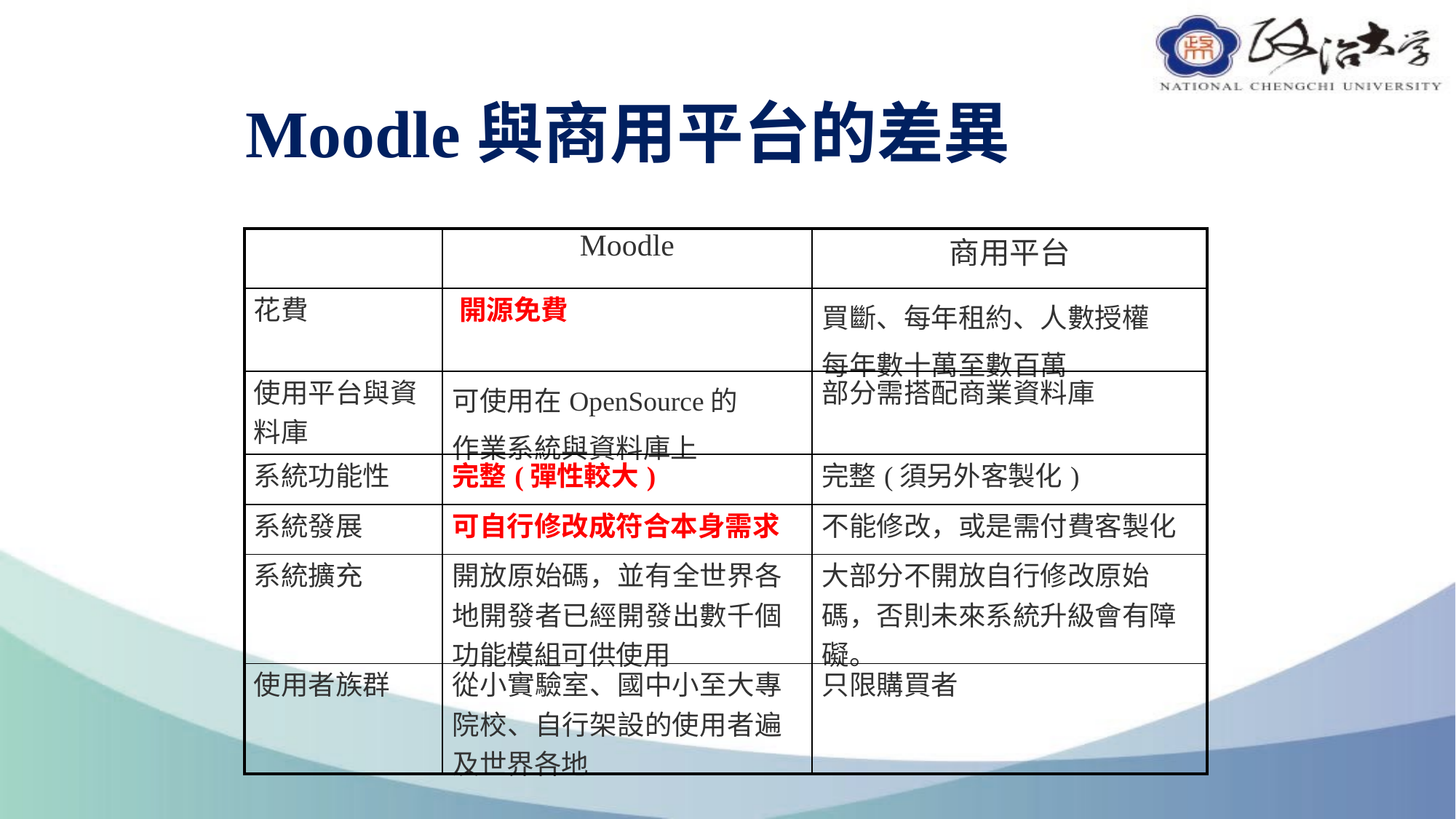

# Moodle與商用平台的差異
|  | Moodle | 商用平台 |
| --- | --- | --- |
| 花費 | 開源免費 | 買斷、每年租約、人數授權 每年數十萬至數百萬 |
| 使用平台與資 料庫 | 可使用在OpenSource的 作業系統與資料庫上 | 部分需搭配商業資料庫 |
| 系統功能性 | 完整(彈性較大) | 完整(須另外客製化) |
| 系統發展 | 可自行修改成符合本身需求 | 不能修改，或是需付費客製化 |
| 系統擴充 | 開放原始碼，並有全世界各 地開發者已經開發出數千個 功能模組可供使用 | 大部分不開放自行修改原始 碼，否則未來系統升級會有障 礙。 |
| 使用者族群 | 從小實驗室、國中小至大專 院校、自行架設的使用者遍 及世界各地 | 只限購買者 |